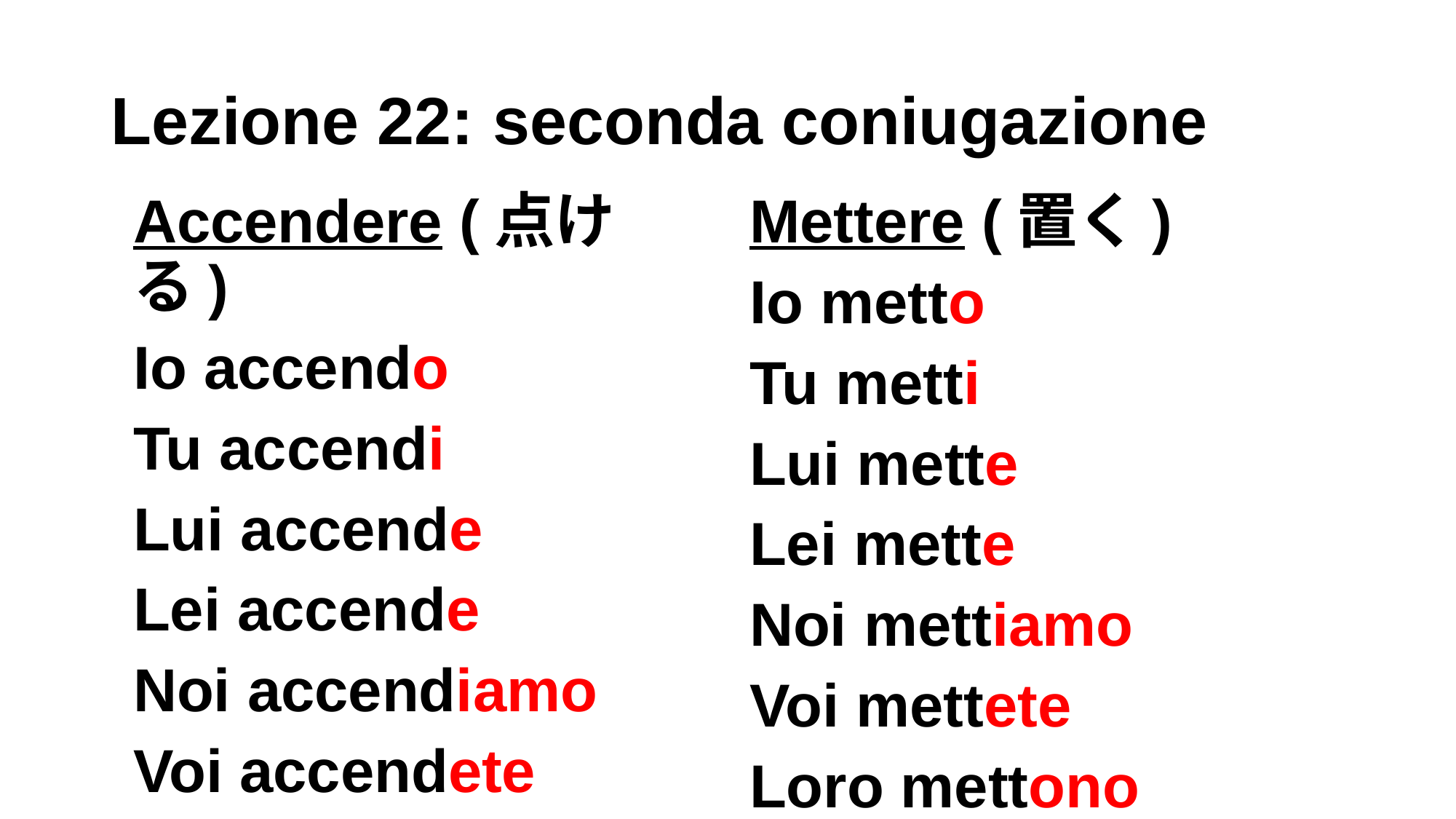

# Lezione 22: seconda coniugazione
Accendere (点ける)
Io accendo
Tu accendi
Lui accende
Lei accende
Noi accendiamo
Voi accendete
Loro accendono
Mettere (置く)
Io metto
Tu metti
Lui mette
Lei mette
Noi mettiamo
Voi mettete
Loro mettono